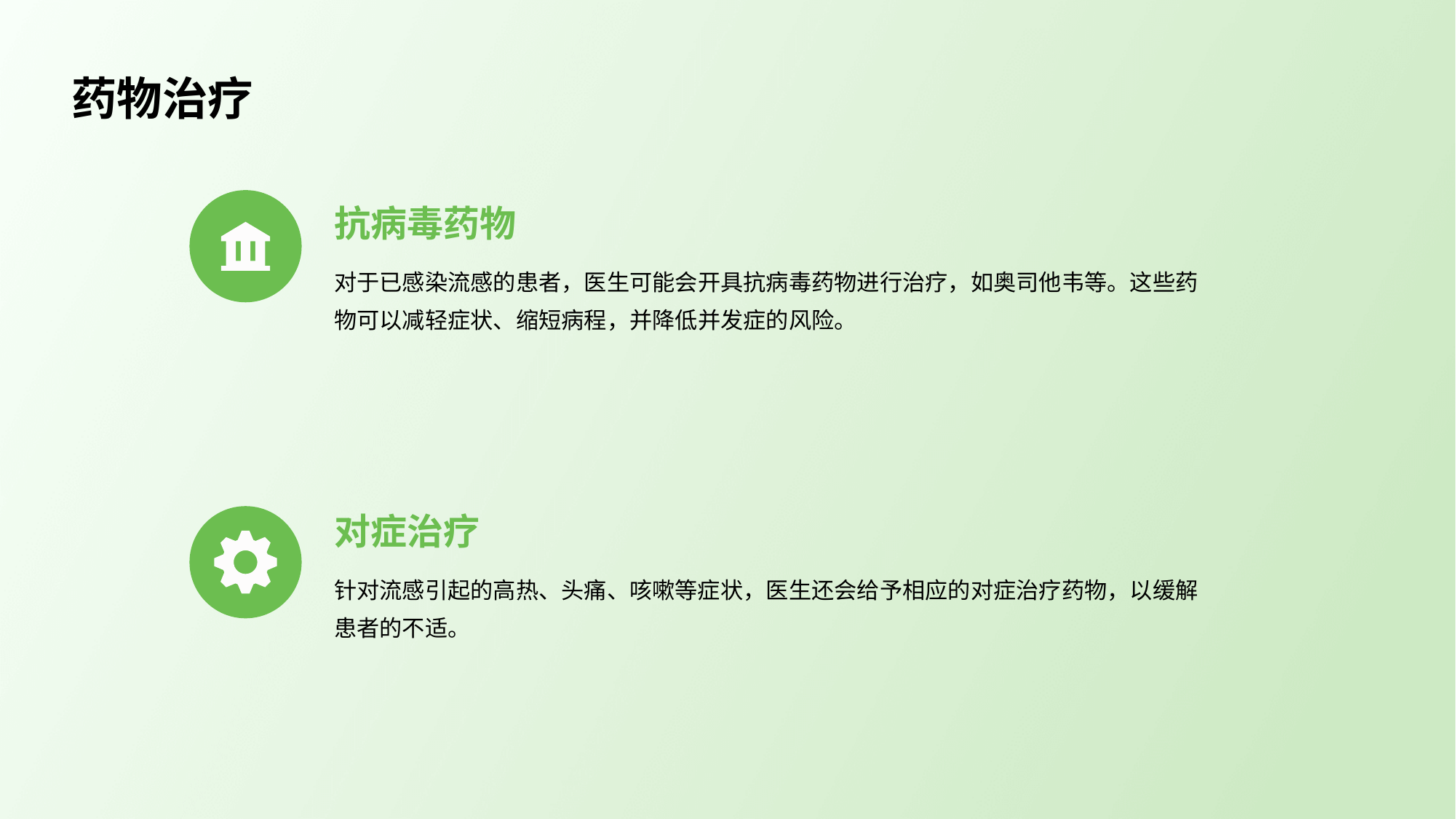

药物治疗
抗病毒药物

对于已感染流感的患者，医生可能会开具抗病毒药物进行治疗，如奥司他韦等。这些药物可以减轻症状、缩短病程，并降低并发症的风险。
对症治疗

针对流感引起的高热、头痛、咳嗽等症状，医生还会给予相应的对症治疗药物，以缓解患者的不适。